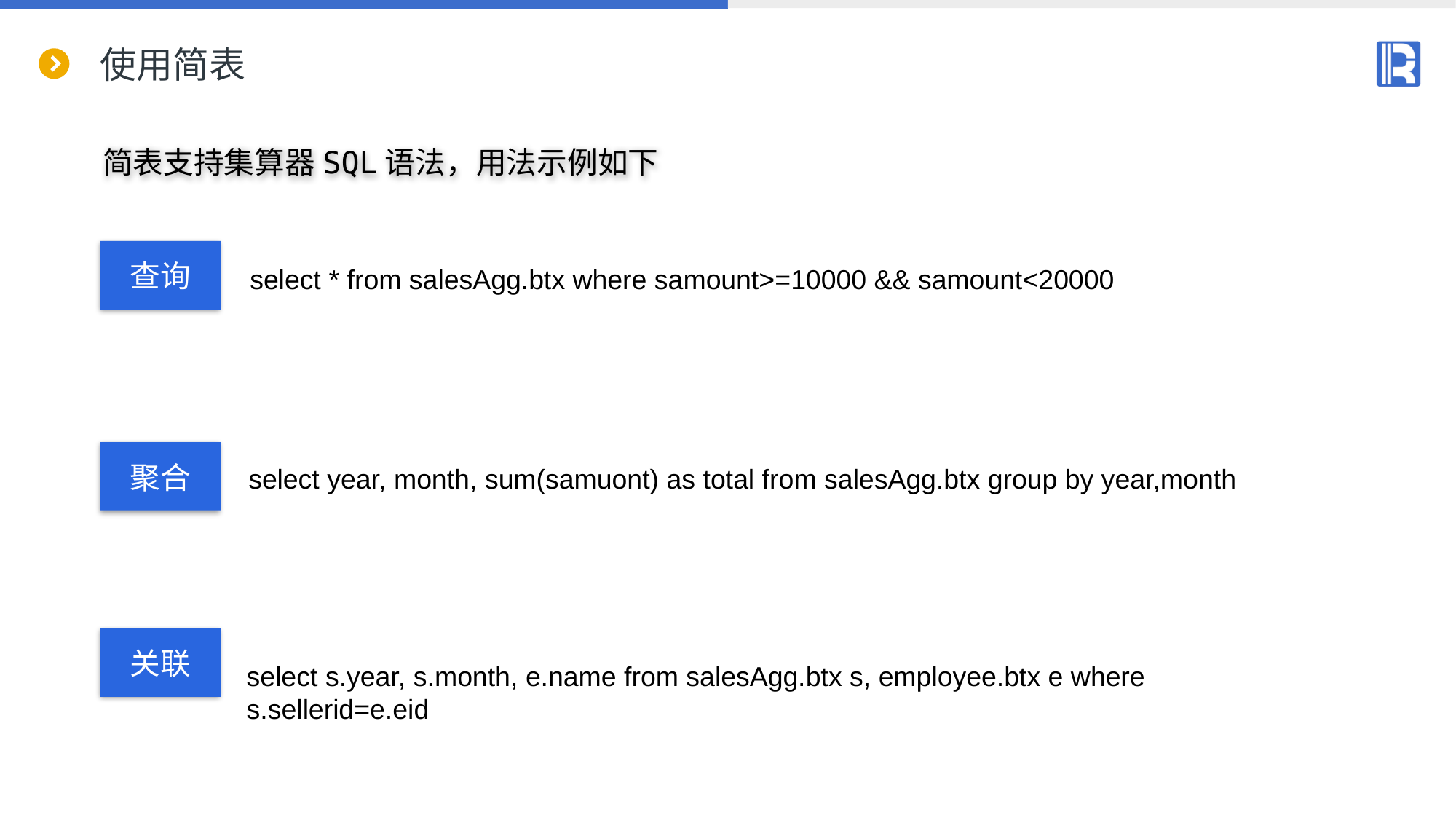

# 使用简表
简表支持集算器SQL语法，用法示例如下
查询
select * from salesAgg.btx where samount>=10000 && samount<20000
聚合
select year, month, sum(samuont) as total from salesAgg.btx group by year,month
关联
select s.year, s.month, e.name from salesAgg.btx s, employee.btx e where s.sellerid=e.eid